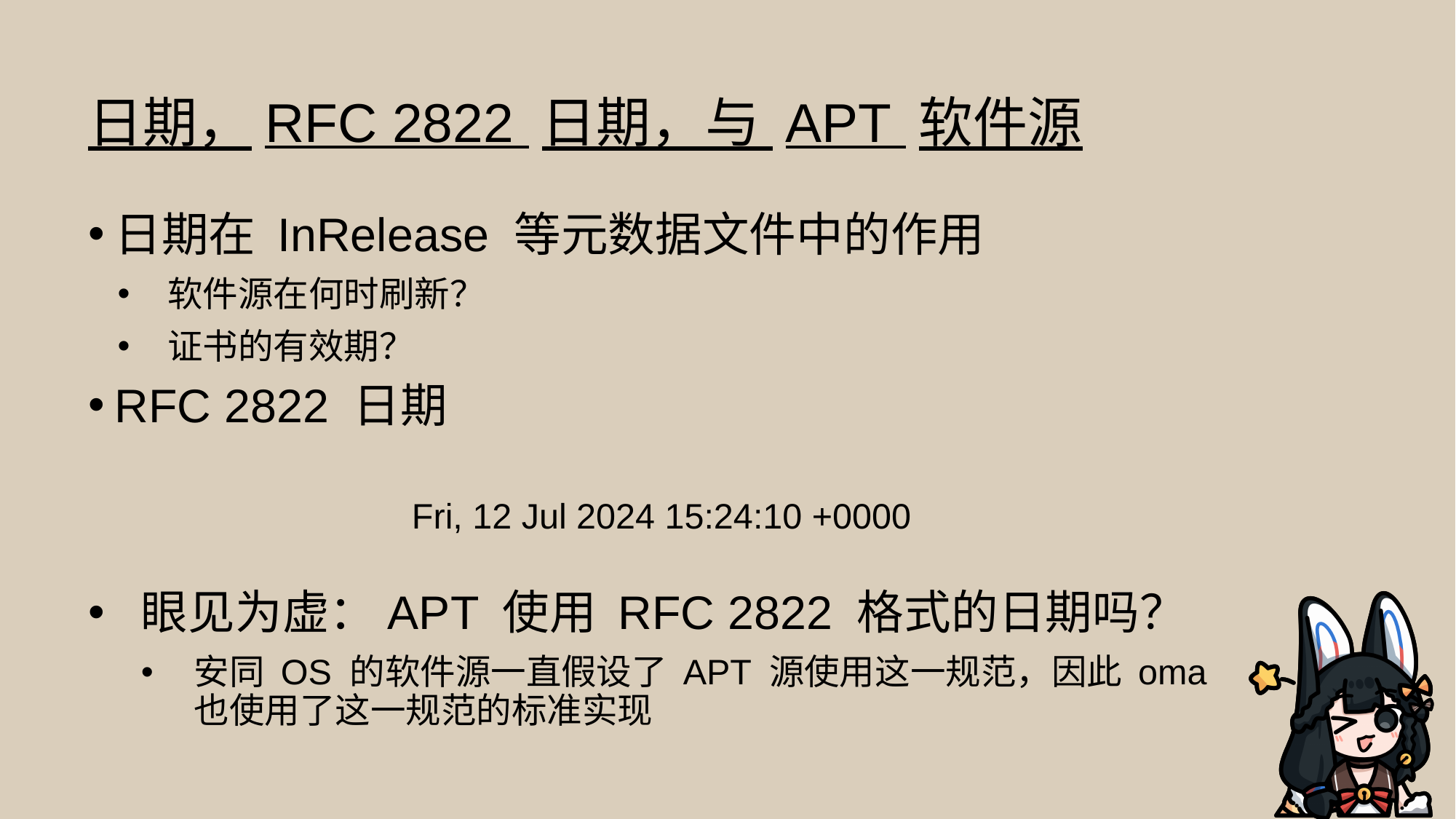

# 日期，RFC 2822 日期，与 APT 软件源
日期在 InRelease 等元数据文件中的作用
软件源在何时刷新？
证书的有效期？
RFC 2822 日期
Fri, 12 Jul 2024 15:24:10 +0000
眼见为虚：APT 使用 RFC 2822 格式的日期吗？
安同 OS 的软件源一直假设了 APT 源使用这一规范，因此 oma 也使用了这一规范的标准实现